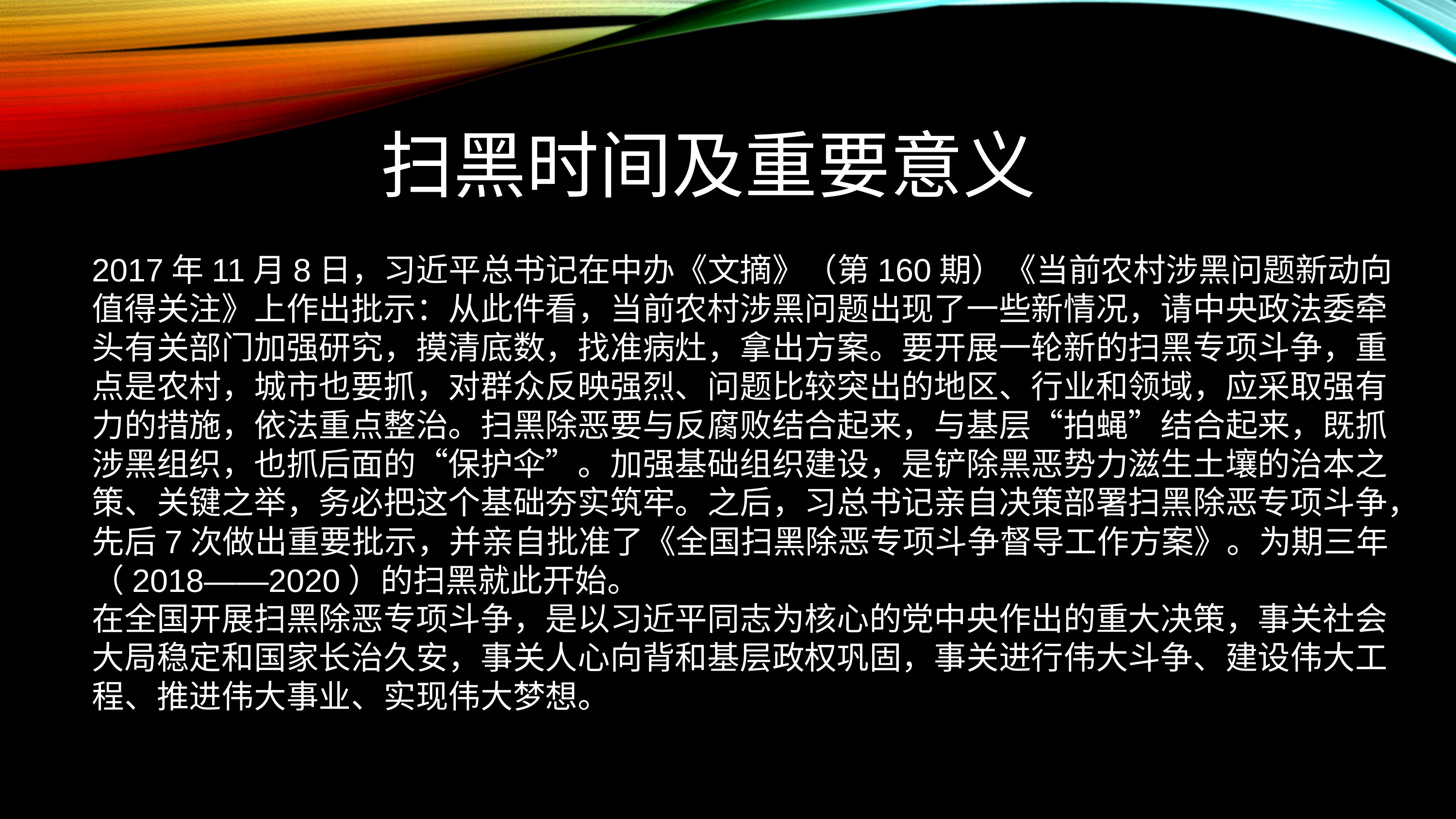

# 扫黑时间及重要意义
2017年11月8日，习近平总书记在中办《文摘》（第160期）《当前农村涉黑问题新动向值得关注》上作出批示：从此件看，当前农村涉黑问题出现了一些新情况，请中央政法委牵头有关部门加强研究，摸清底数，找准病灶，拿出方案。要开展一轮新的扫黑专项斗争，重点是农村，城市也要抓，对群众反映强烈、问题比较突出的地区、行业和领域，应采取强有力的措施，依法重点整治。扫黑除恶要与反腐败结合起来，与基层“拍蝇”结合起来，既抓涉黑组织，也抓后面的“保护伞”。加强基础组织建设，是铲除黑恶势力滋生土壤的治本之策、关键之举，务必把这个基础夯实筑牢。之后，习总书记亲自决策部署扫黑除恶专项斗争，先后7次做出重要批示，并亲自批准了《全国扫黑除恶专项斗争督导工作方案》。为期三年（2018——2020）的扫黑就此开始。
在全国开展扫黑除恶专项斗争，是以习近平同志为核心的党中央作出的重大决策，事关社会大局稳定和国家长治久安，事关人心向背和基层政权巩固，事关进行伟大斗争、建设伟大工程、推进伟大事业、实现伟大梦想。